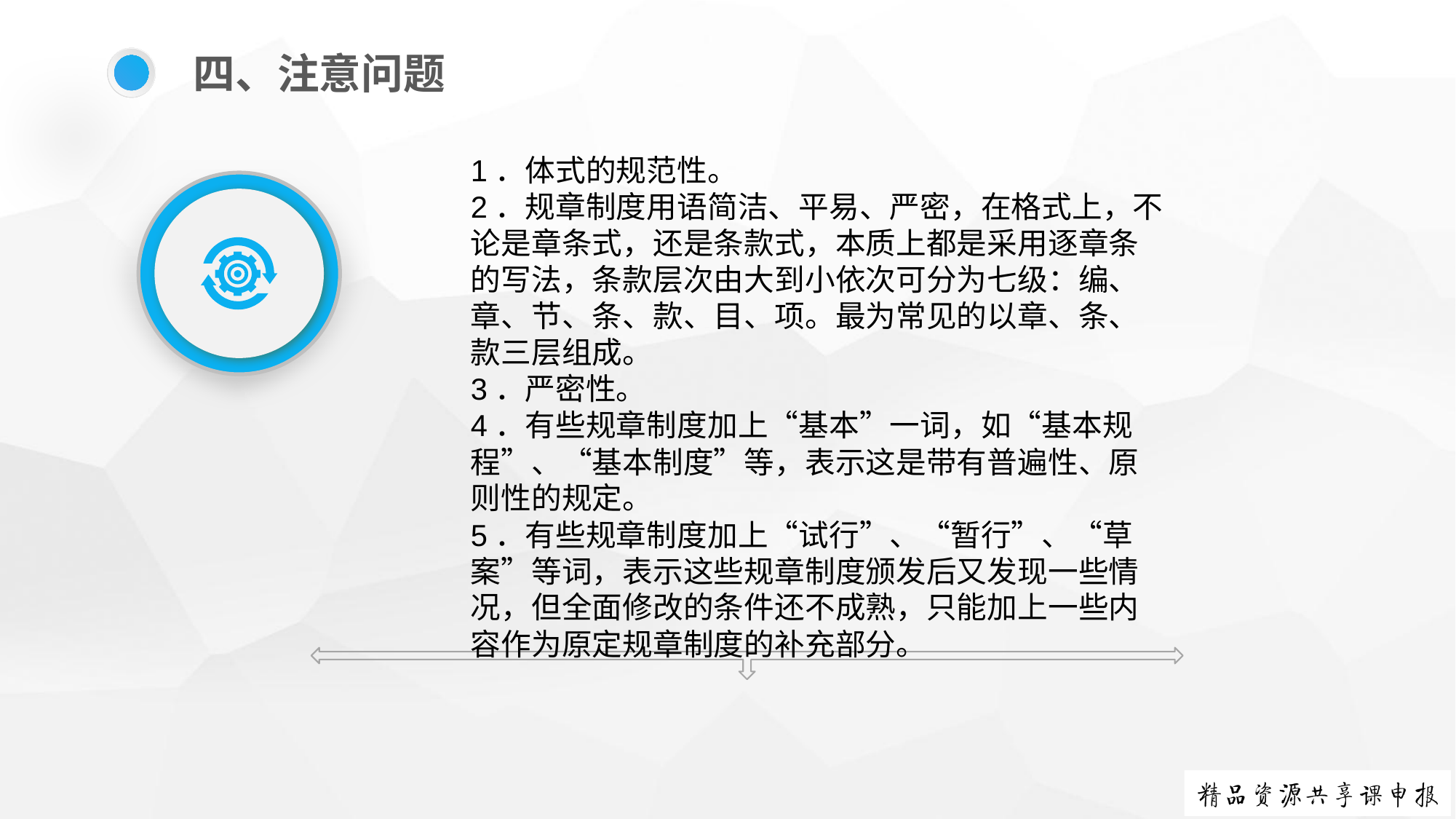

四、注意问题

1．体式的规范性。
2．规章制度用语简洁、平易、严密，在格式上，不论是章条式，还是条款式，本质上都是采用逐章条的写法，条款层次由大到小依次可分为七级：编、章、节、条、款、目、项。最为常见的以章、条、款三层组成。
3．严密性。
4．有些规章制度加上“基本”一词，如“基本规程”、“基本制度”等，表示这是带有普遍性、原则性的规定。
5．有些规章制度加上“试行”、“暂行”、“草案”等词，表示这些规章制度颁发后又发现一些情况，但全面修改的条件还不成熟，只能加上一些内容作为原定规章制度的补充部分。